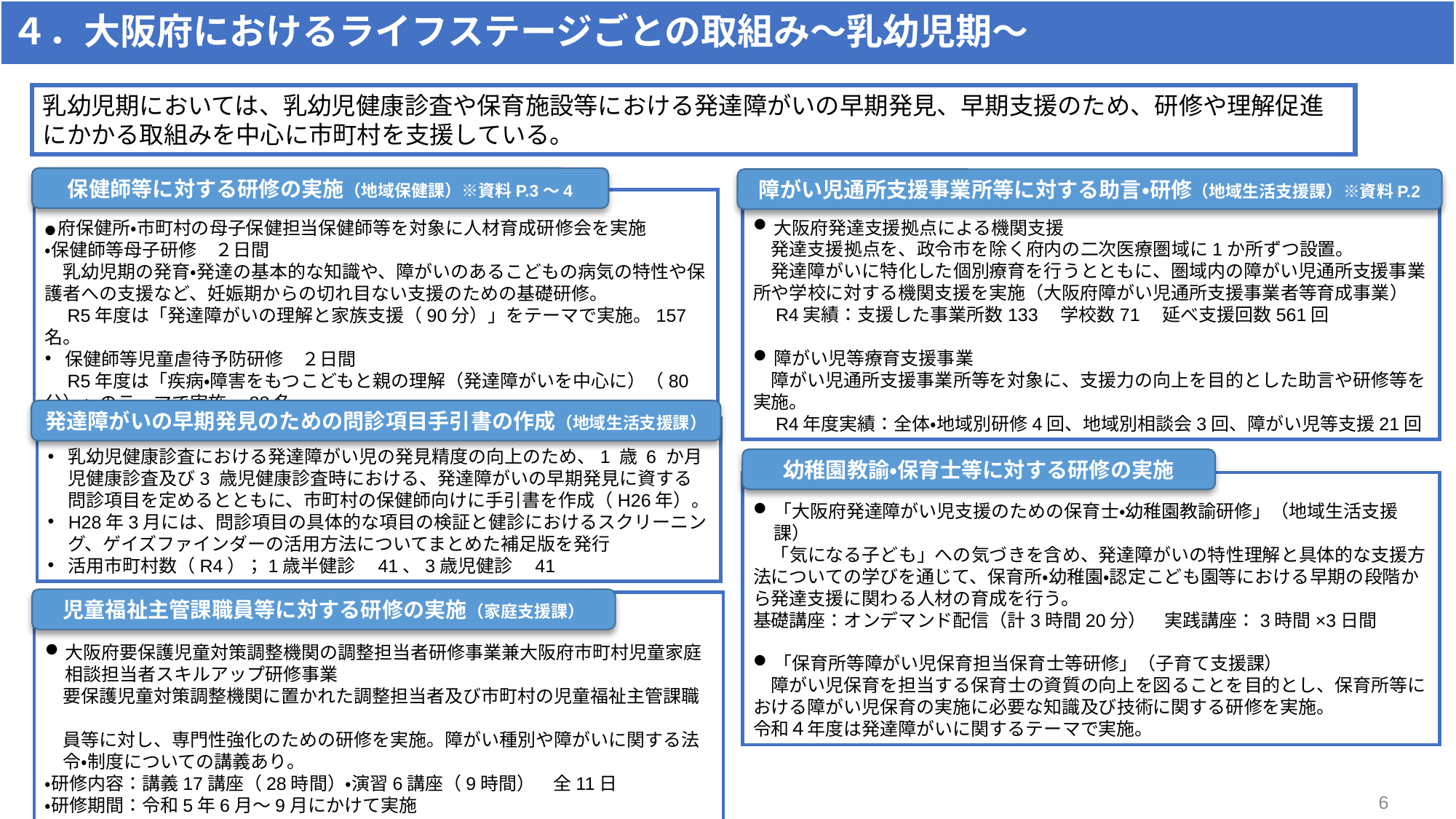

４．大阪府におけるライフステージごとの取組み～乳幼児期～
乳幼児期においては、乳幼児健康診査や保育施設等における発達障がいの早期発見、早期支援のため、研修や理解促進にかかる取組みを中心に市町村を支援している。
保健師等に対する研修の実施（地域保健課）※資料P.3～4
障がい児通所支援事業所等に対する助言・研修（地域生活支援課）※資料P.2

大阪府発達支援拠点による機関支援
　発達支援拠点を、政令市を除く府内の二次医療圏域に1か所ずつ設置。
　発達障がいに特化した個別療育を行うとともに、圏域内の障がい児通所支援事業所や学校に対する機関支援を実施（大阪府障がい児通所支援事業者等育成事業）
　R4実績：支援した事業所数133　学校数71　延べ支援回数561回

障がい児等療育支援事業
　障がい児通所支援事業所等を対象に、支援力の向上を目的とした助言や研修等を実施。
　R4年度実績：全体・地域別研修4回、地域別相談会3回、障がい児等支援21回

●府保健所・市町村の母子保健担当保健師等を対象に人材育成研修会を実施
・保健師等母子研修　２日間
　乳幼児期の発育・発達の基本的な知識や、障がいのあるこどもの病気の特性や保護者への支援など、妊娠期からの切れ目ない支援のための基礎研修。
　R5年度は「発達障がいの理解と家族支援（90分）」をテーマで実施。157名。
保健師等児童虐待予防研修　２日間
　R5年度は「疾病・障害をもつこどもと親の理解（発達障がいを中心に）（80分）」のテーマで実施。88名。
発達障がいの早期発見のための問診項目手引書の作成（地域生活支援課）

乳幼児健康診査における発達障がい児の発見精度の向上のため、1 歳 6 か月児健康診査及び3 歳児健康診査時における、発達障がいの早期発見に資する問診項目を定めるとともに、市町村の保健師向けに手引書を作成（H26年）。
H28年3月には、問診項目の具体的な項目の検証と健診におけるスクリーニング、ゲイズファインダーの活用方法についてまとめた補足版を発行
活用市町村数（R4）；1歳半健診　41、3歳児健診　41
幼稚園教諭・保育士等に対する研修の実施

「大阪府発達障がい児支援のための保育士・幼稚園教諭研修」（地域生活支援課）
　「気になる子ども」への気づきを含め、発達障がいの特性理解と具体的な支援方法についての学びを通じて、保育所・幼稚園・認定こども園等における早期の段階から発達支援に関わる人材の育成を行う。
基礎講座：オンデマンド配信（計3時間20分）　実践講座：3時間×3日間

「保育所等障がい児保育担当保育士等研修」（子育て支援課）
　障がい児保育を担当する保育士の資質の向上を図ることを目的とし、保育所等における障がい児保育の実施に必要な知識及び技術に関する研修を実施。
令和４年度は発達障がいに関するテーマで実施。
児童福祉主管課職員等に対する研修の実施（家庭支援課）

大阪府要保護児童対策調整機関の調整担当者研修事業兼大阪府市町村児童家庭相談担当者スキルアップ研修事業
　要保護児童対策調整機関に置かれた調整担当者及び市町村の児童福祉主管課職
　員等に対し、専門性強化のための研修を実施。障がい種別や障がいに関する法
　令・制度についての講義あり。
・研修内容：講義17講座（28時間）・演習6講座（9時間）　全11日
・研修期間：令和5年6月～9月にかけて実施
6